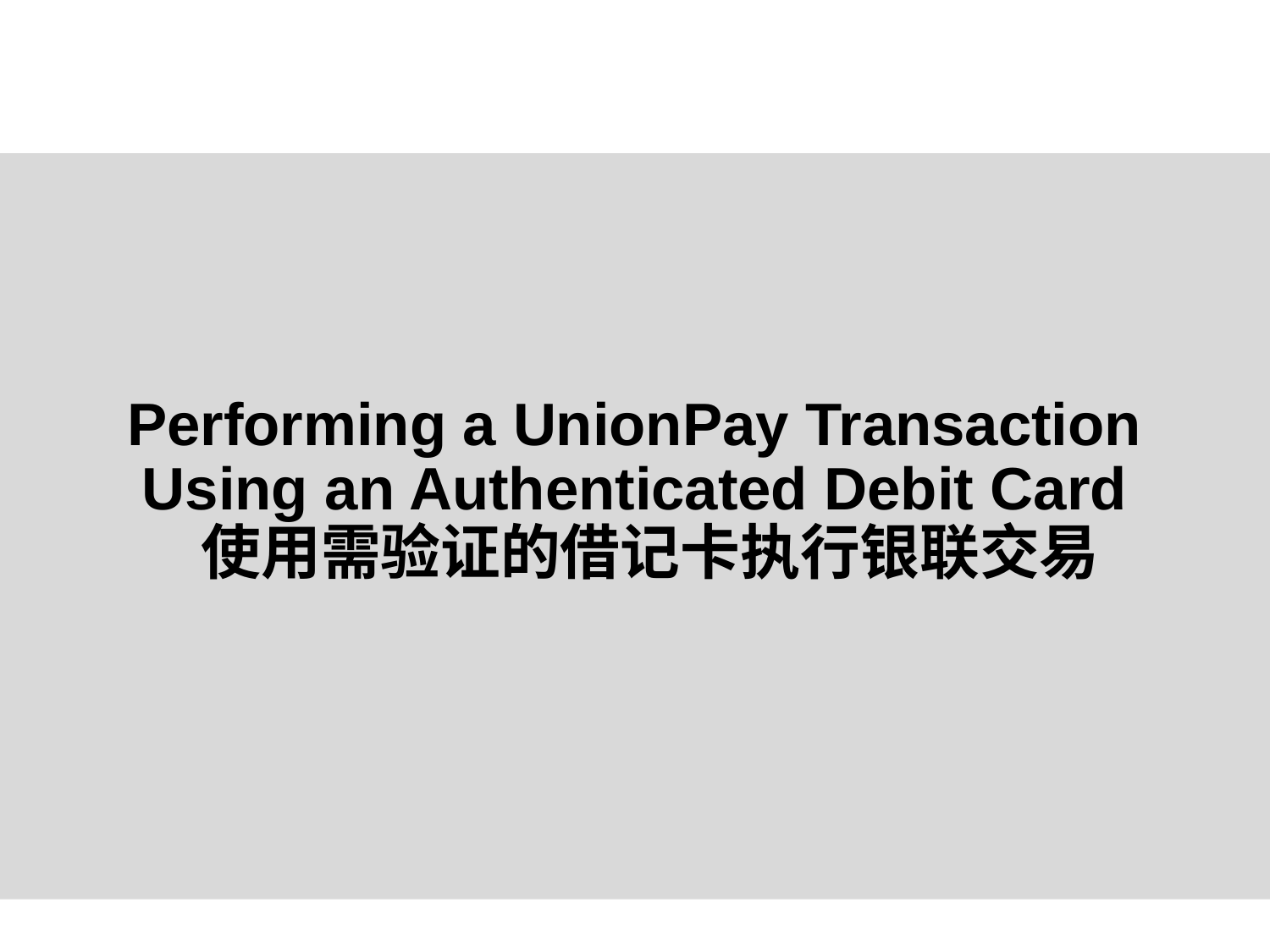

# Performing a UnionPay Transaction Using an Authenticated Debit Card 使用需验证的借记卡执行银联交易